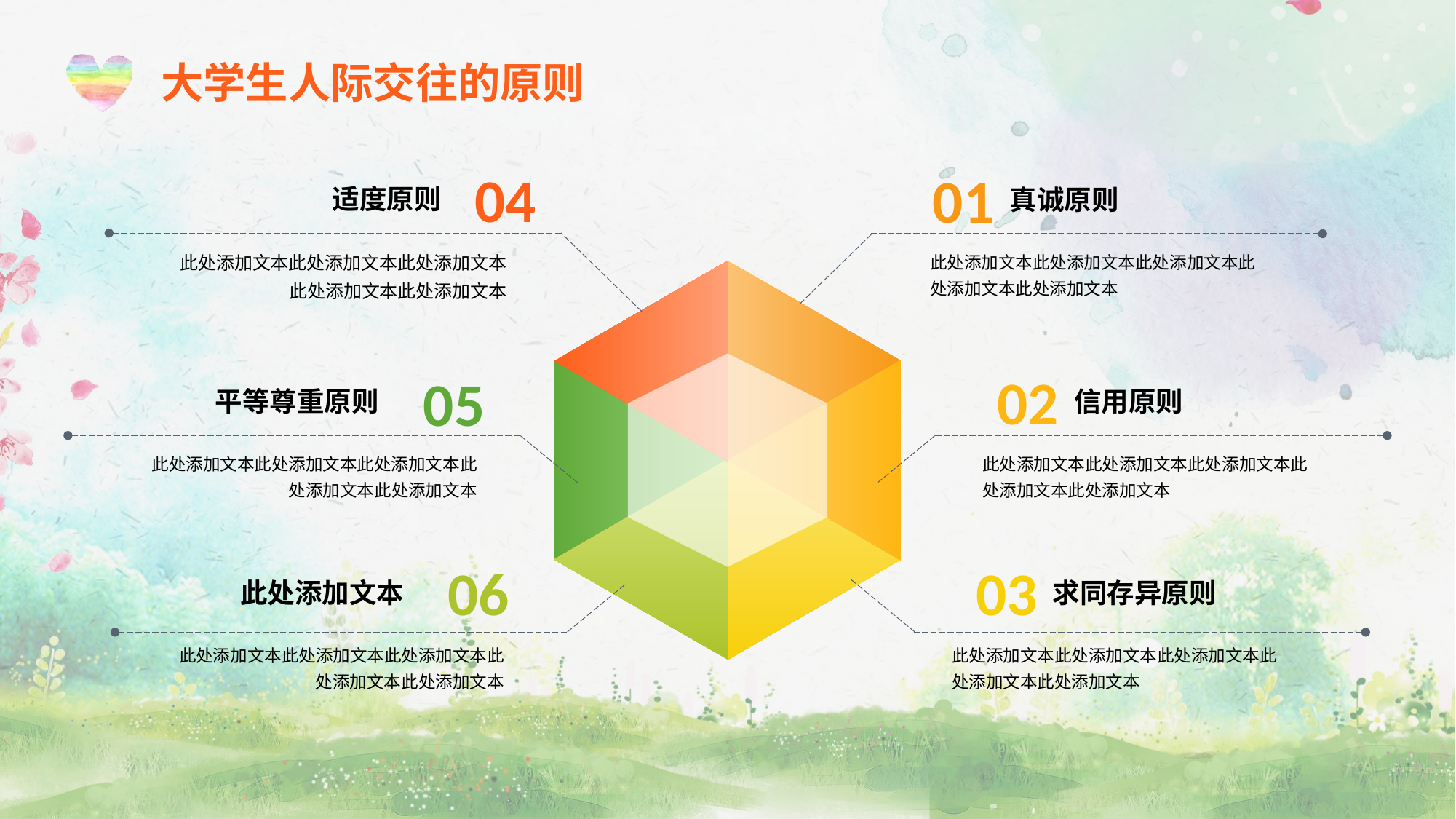

大学生人际交往的原则
04
适度原则
此处添加文本此处添加文本此处添加文本此处添加文本此处添加文本
01
真诚原则
此处添加文本此处添加文本此处添加文本此处添加文本此处添加文本

02
信用原则
此处添加文本此处添加文本此处添加文本此处添加文本此处添加文本
05
平等尊重原则
此处添加文本此处添加文本此处添加文本此处添加文本此处添加文本
06
此处添加文本
此处添加文本此处添加文本此处添加文本此处添加文本此处添加文本
03
求同存异原则
此处添加文本此处添加文本此处添加文本此处添加文本此处添加文本